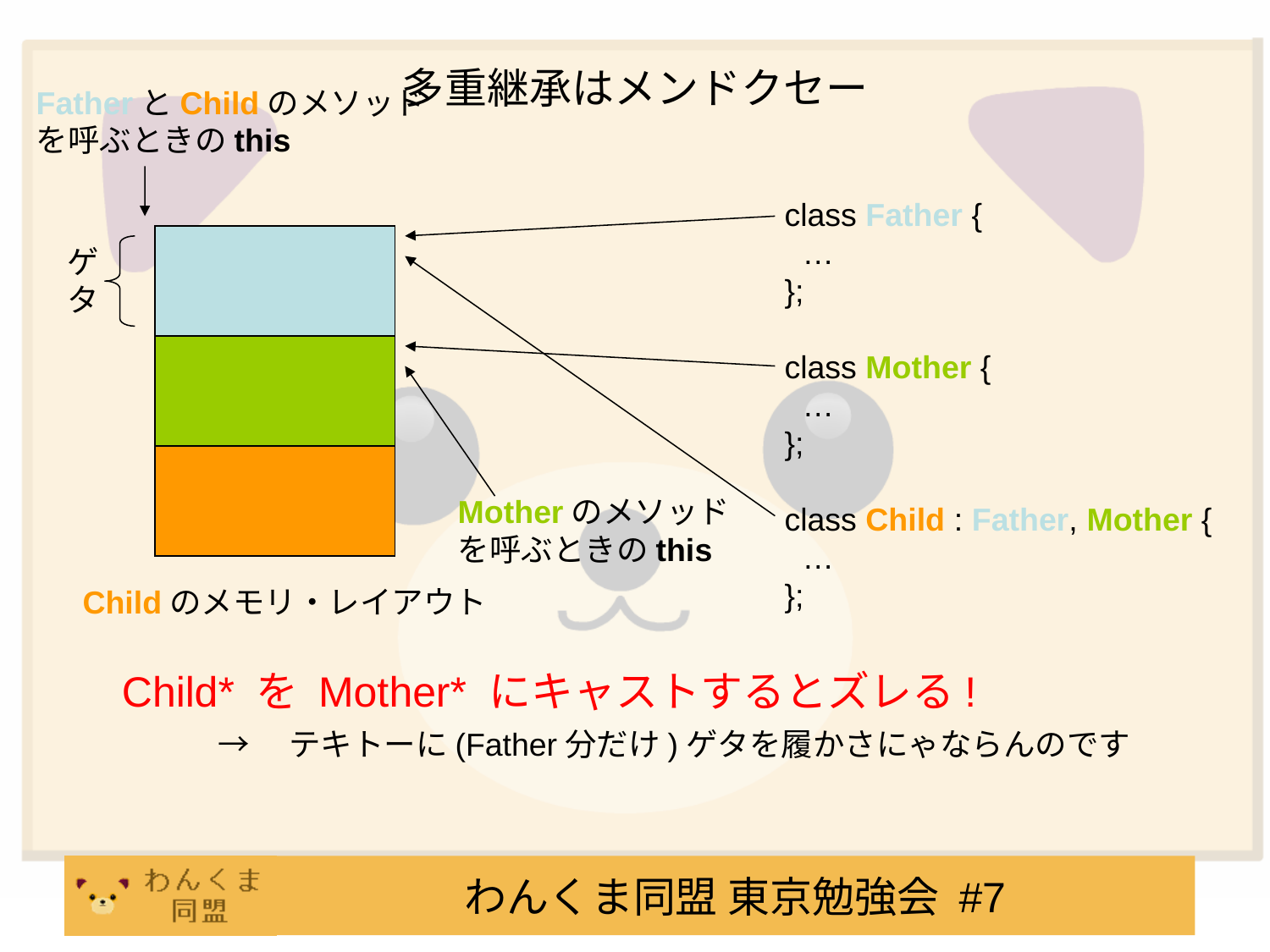

多重継承はメンドクセー
FatherとChildのメソッド
を呼ぶときのthis

class Father {
  …
};

class Mother {
  …
};

class Child : Father, Mother {
  …
};

ゲ
タ

Motherのメソッド
を呼ぶときのthis
Childのメモリ・レイアウト
Child* を Mother* にキャストするとズレる!
→　テキトーに(Father分だけ)ゲタを履かさにゃならんのです